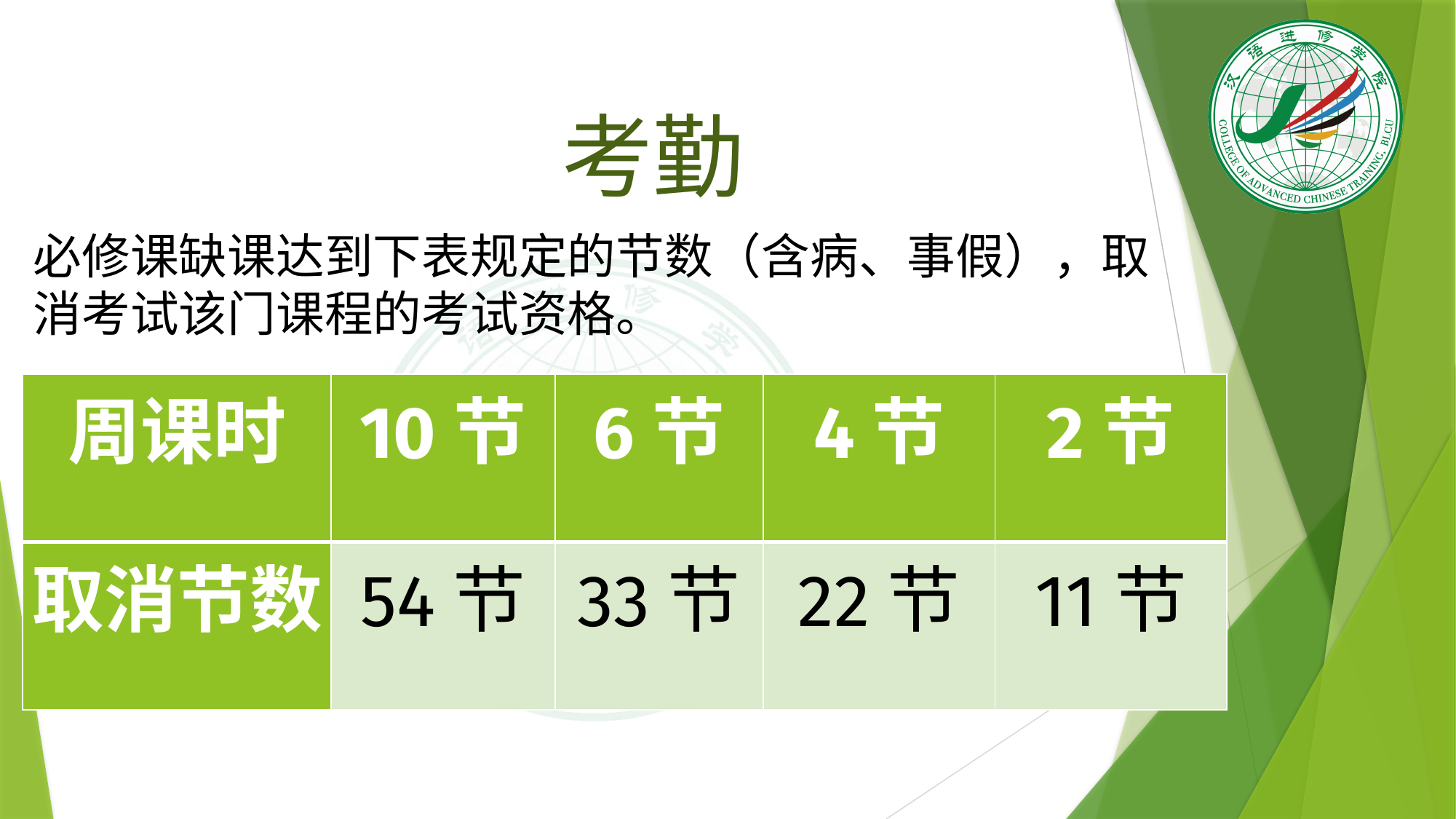

考勤
必修课缺课达到下表规定的节数（含病、事假），取消考试该门课程的考试资格。
| 周课时 | 10节 | 6节 | 4节 | 2节 |
| --- | --- | --- | --- | --- |
| 取消节数 | 54节 | 33节 | 22节 | 11节 |